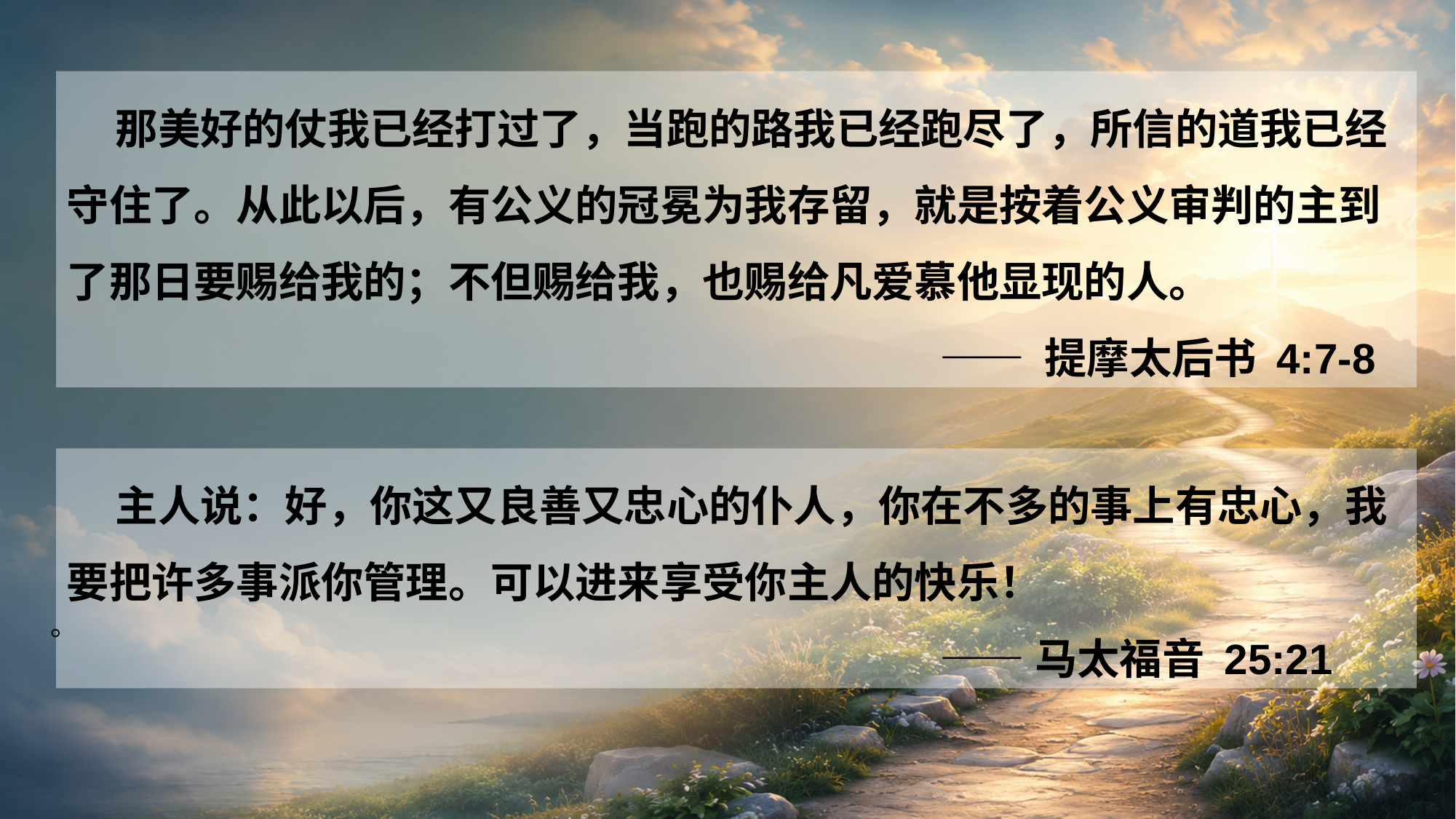

那美好的仗我已经打过了，当跑的路我已经跑尽了，所信的道我已经守住了。从此以后，有公义的冠冕为我存留，就是按着公义审判的主到了那日要赐给我的；不但赐给我，也赐给凡爱慕他显现的人。
								—— 提摩太后书 4:7-8
    主人说：好，你这又良善又忠心的仆人，你在不多的事上有忠心，我要把许多事派你管理。可以进来享受你主人的快乐！
								——马太福音 25:21
。